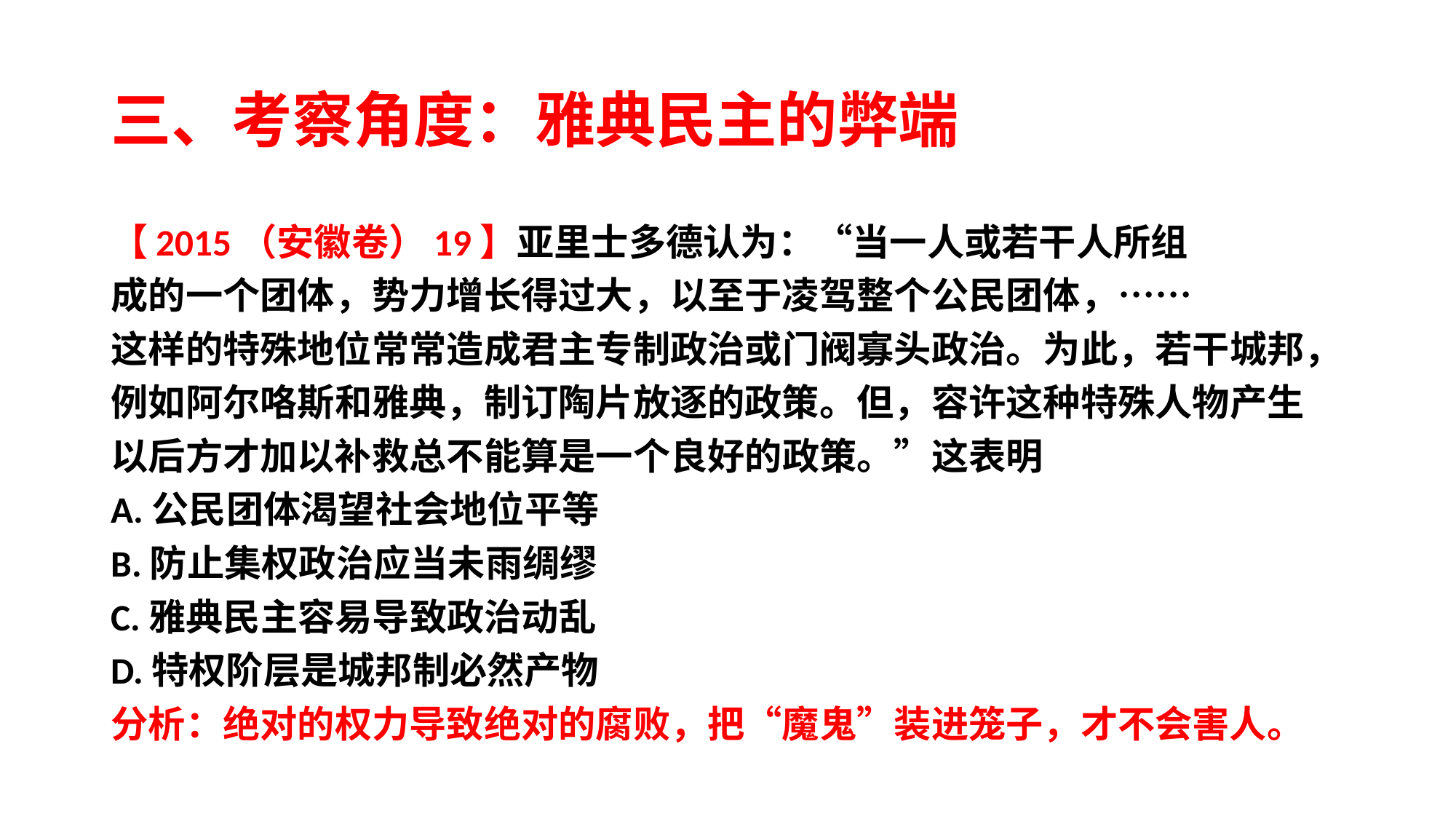

# 三、考察角度：雅典民主的弊端
【2015（安徽卷）19】亚里士多德认为：“当一人或若干人所组
成的一个团体，势力增长得过大，以至于凌驾整个公民团体，……
这样的特殊地位常常造成君主专制政治或门阀寡头政治。为此，若干城邦，
例如阿尔咯斯和雅典，制订陶片放逐的政策。但，容许这种特殊人物产生
以后方才加以补救总不能算是一个良好的政策。”这表明
A.公民团体渴望社会地位平等
B.防止集权政治应当未雨绸缪
C.雅典民主容易导致政治动乱
D.特权阶层是城邦制必然产物
分析：绝对的权力导致绝对的腐败，把“魔鬼”装进笼子，才不会害人。